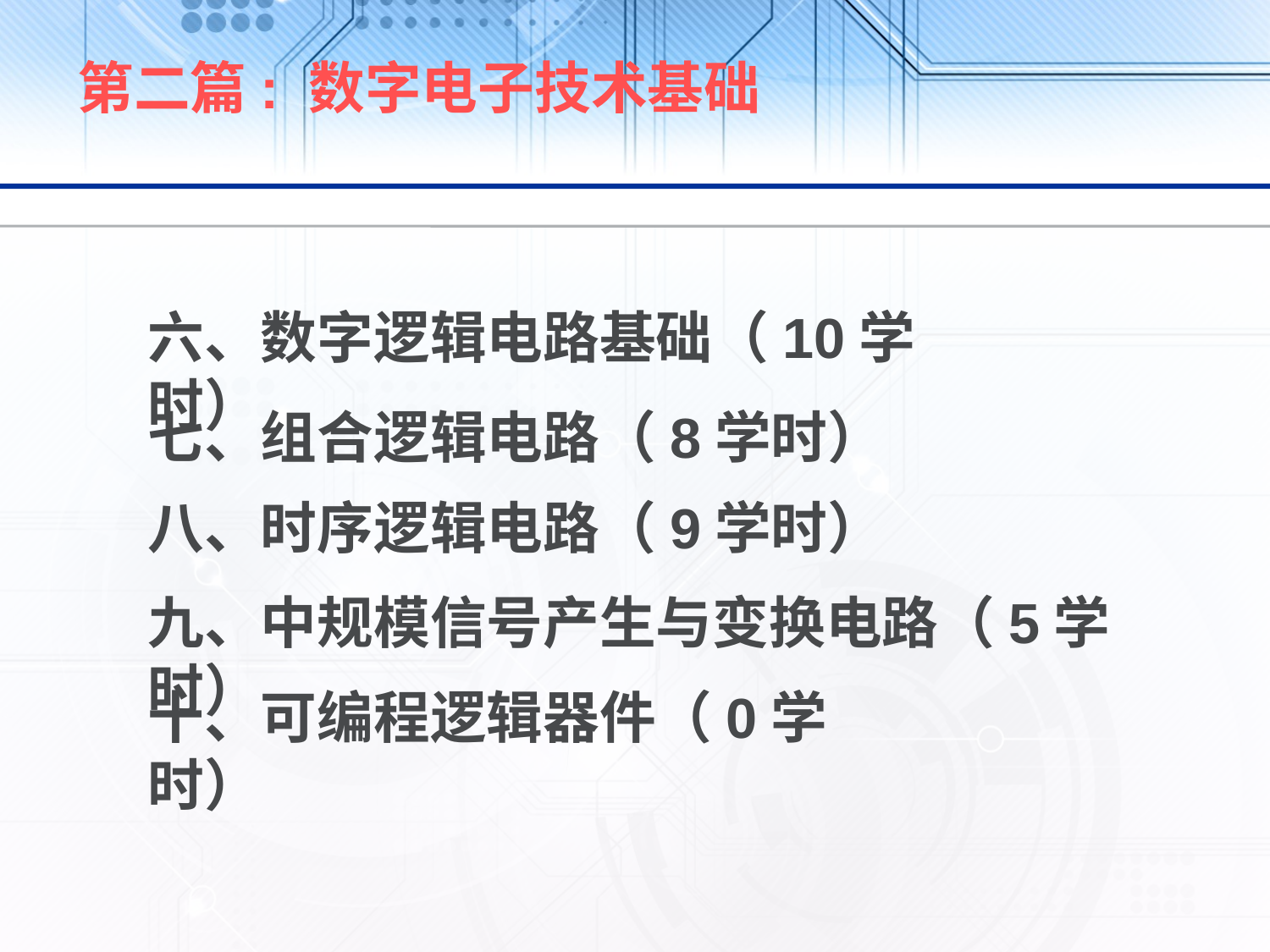

第二篇: 数字电子技术基础

六、数字逻辑电路基础（10学时）
七、组合逻辑电路（8学时）
八、时序逻辑电路（9学时）
九、中规模信号产生与变换电路（5学时）
十、可编程逻辑器件（0学时）